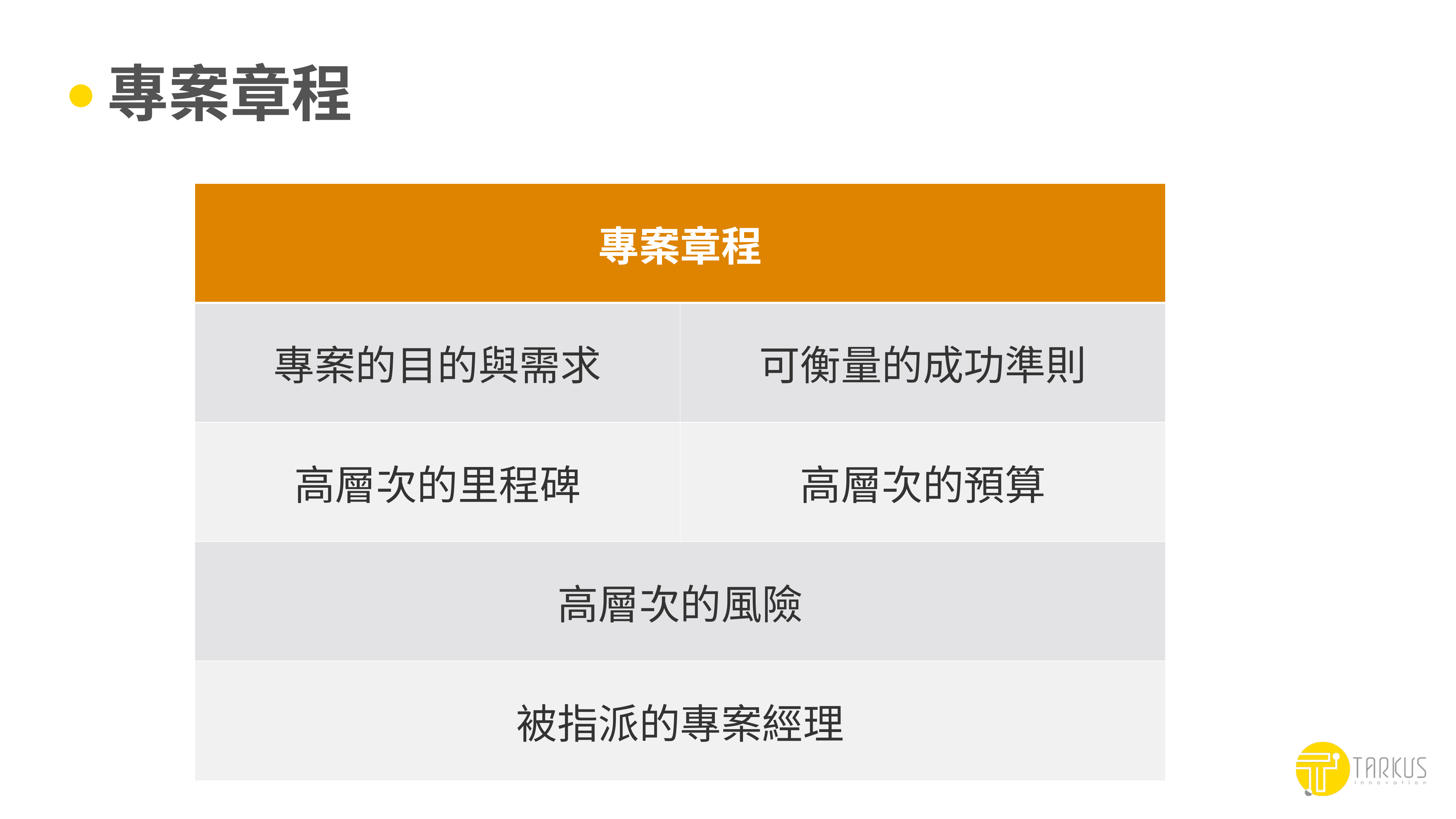

# 專案章程
| 專案章程 |  |
| --- | --- |
| 專案的目的與需求 | 可衡量的成功準則 |
| 高層次的里程碑 | 高層次的預算 |
| 高層次的風險 |  |
| 被指派的專案經理 |  |